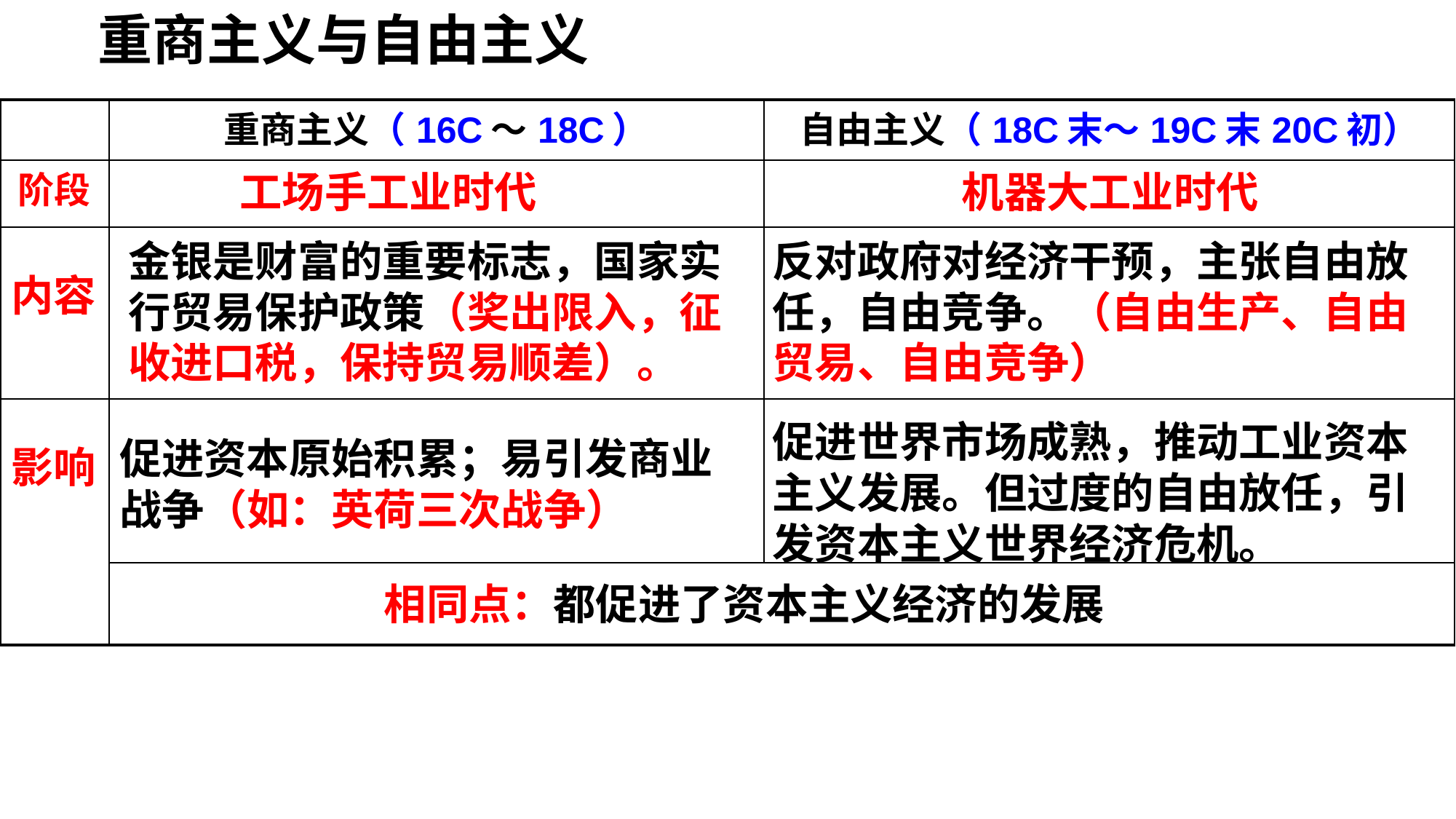

重商主义与自由主义
|  | 重商主义（16C～18C） | 自由主义（18C末～19C末20C初） |
| --- | --- | --- |
| 阶段 |  |  |
|  |  |  |
|  |  |  |
|  |  |  |
工场手工业时代
机器大工业时代
金银是财富的重要标志，国家实行贸易保护政策（奖出限入，征收进口税，保持贸易顺差）。
反对政府对经济干预，主张自由放任，自由竞争。（自由生产、自由贸易、自由竞争）
内容
促进世界市场成熟，推动工业资本主义发展。但过度的自由放任，引发资本主义世界经济危机。
促进资本原始积累；易引发商业战争（如：英荷三次战争）
影响
相同点：都促进了资本主义经济的发展